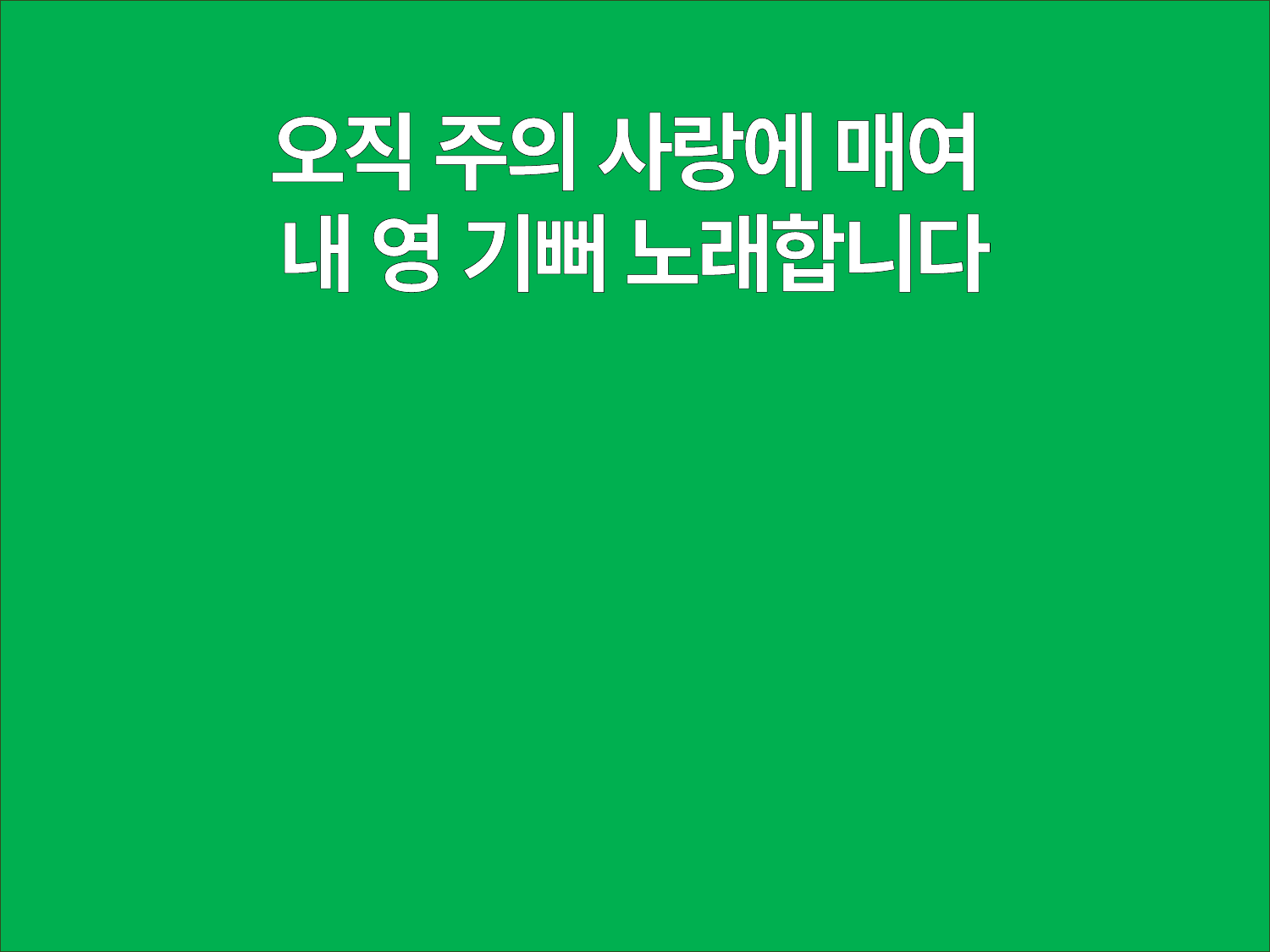

오직 주의 사랑에 매여
내 영 기뻐 노래합니다